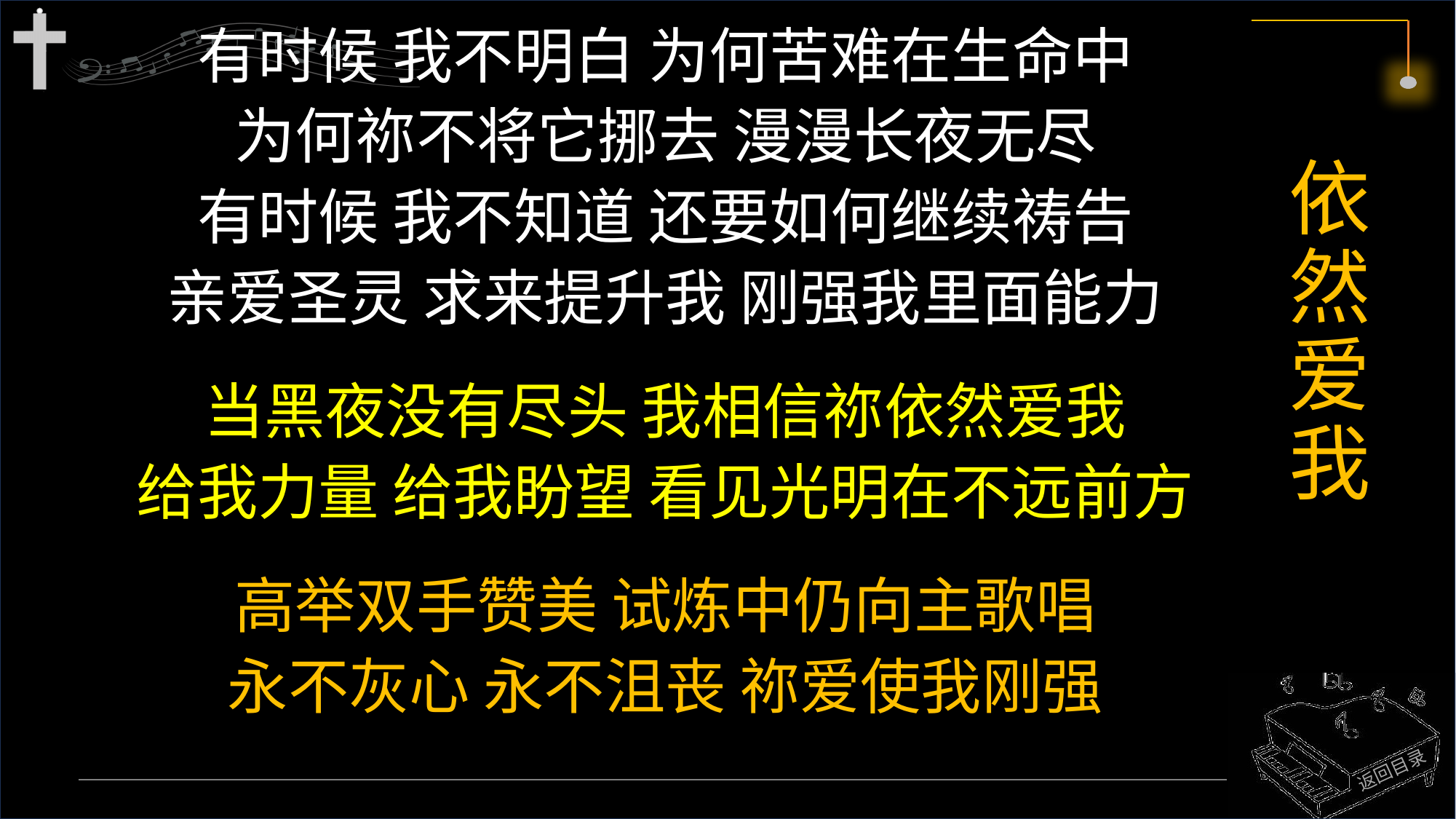

有时候 我不明白 为何苦难在生命中
为何祢不将它挪去 漫漫长夜无尽
有时候 我不知道 还要如何继续祷告
亲爱圣灵 求来提升我 刚强我里面能力

当黑夜没有尽头 我相信祢依然爱我
给我力量 给我盼望 看见光明在不远前方

高举双手赞美 试炼中仍向主歌唱
永不灰心 永不沮丧 祢爱使我刚强
# 依然爱我